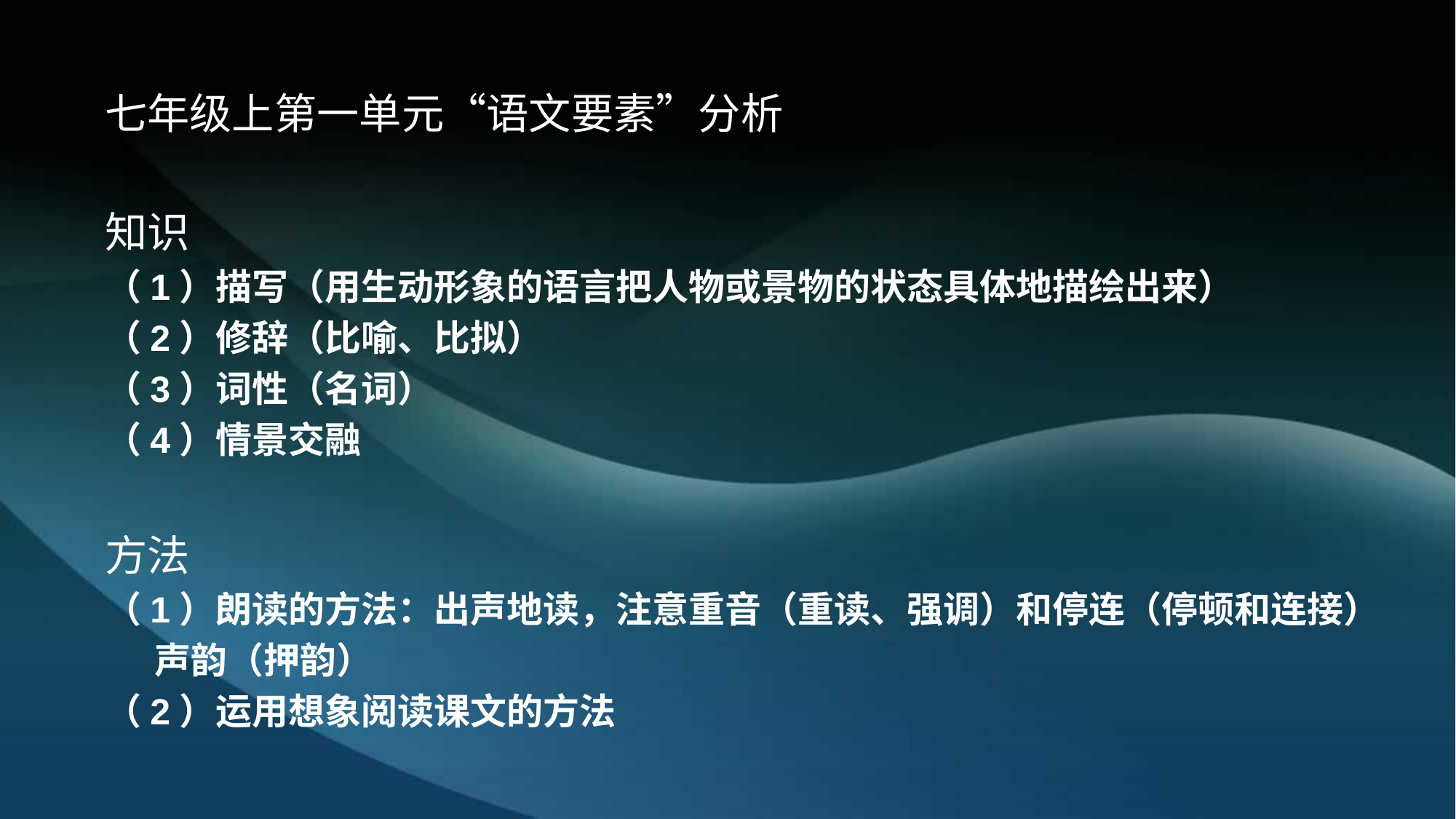

七年级上第一单元“语文要素”分析

知识
（1）描写（用生动形象的语言把人物或景物的状态具体地描绘出来）
（2）修辞（比喻、比拟）
（3）词性（名词）
（4）情景交融

方法
（1）朗读的方法：出声地读，注意重音（重读、强调）和停连（停顿和连接）
     声韵（押韵）
（2）运用想象阅读课文的方法